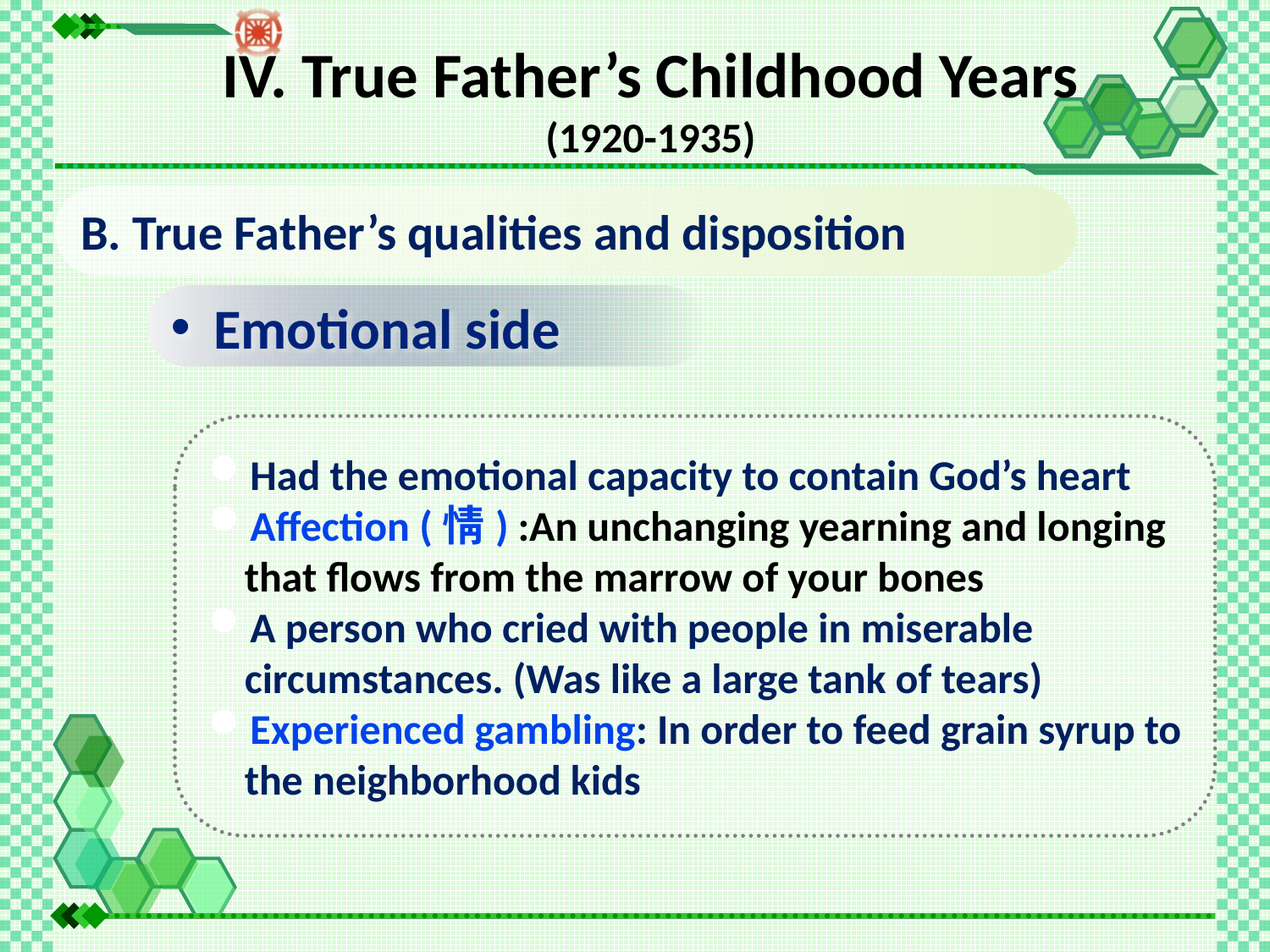

IV. True Father’s Childhood Years
(1920-1935)
B. True Father’s qualities and disposition

 Emotional side
Had the emotional capacity to contain God’s heart
Affection (情) :An unchanging yearning and longing that flows from the marrow of your bones
A person who cried with people in miserable circumstances. (Was like a large tank of tears)
Experienced gambling: In order to feed grain syrup to the neighborhood kids